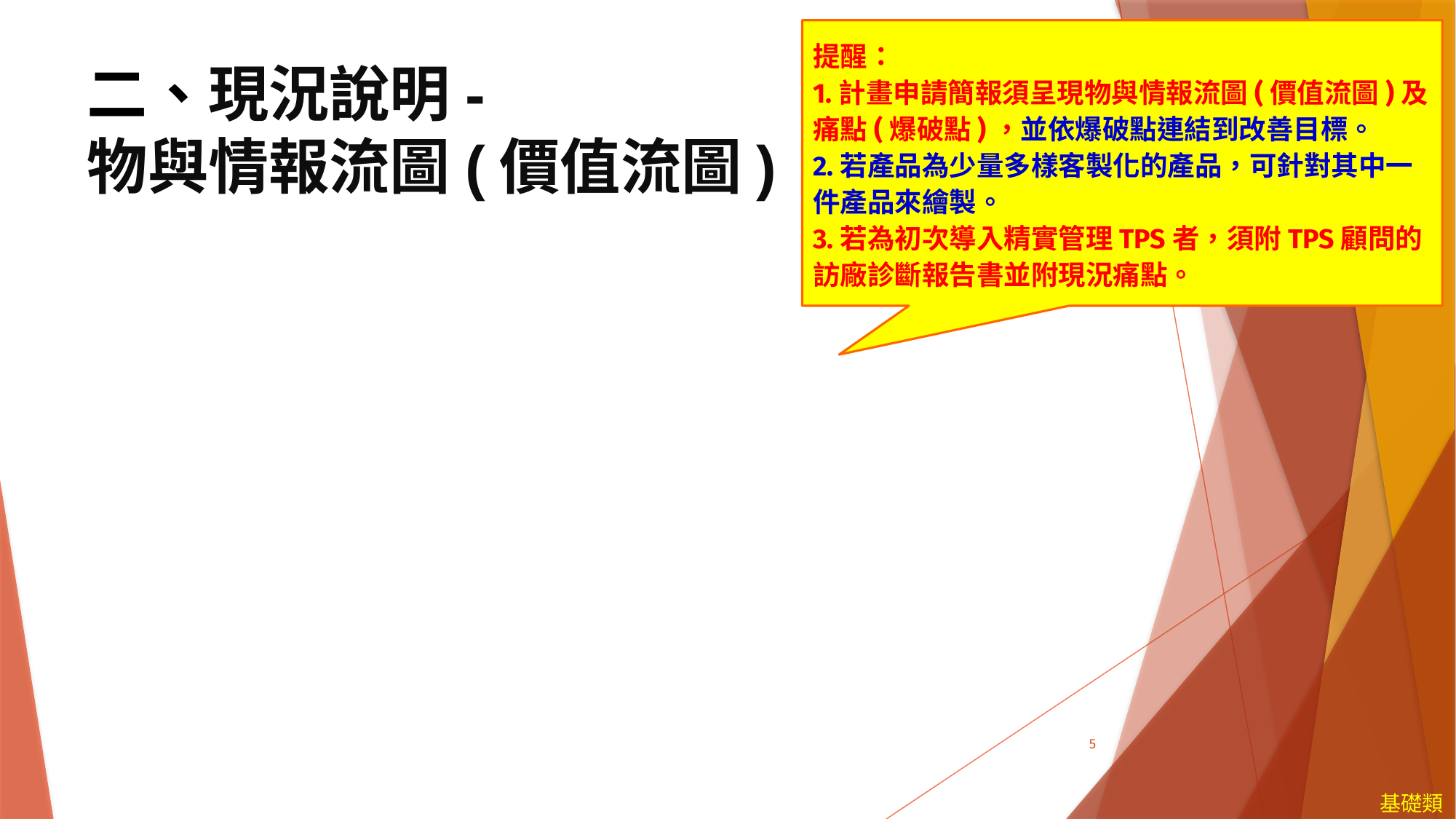

提醒：
1.計畫申請簡報須呈現物與情報流圖(價值流圖)及痛點(爆破點)，並依爆破點連結到改善目標。
2.若產品為少量多樣客製化的產品，可針對其中一件產品來繪製。
3.若為初次導入精實管理TPS者，須附TPS顧問的訪廠診斷報告書並附現況痛點。
二、現況說明-
物與情報流圖(價值流圖)
5